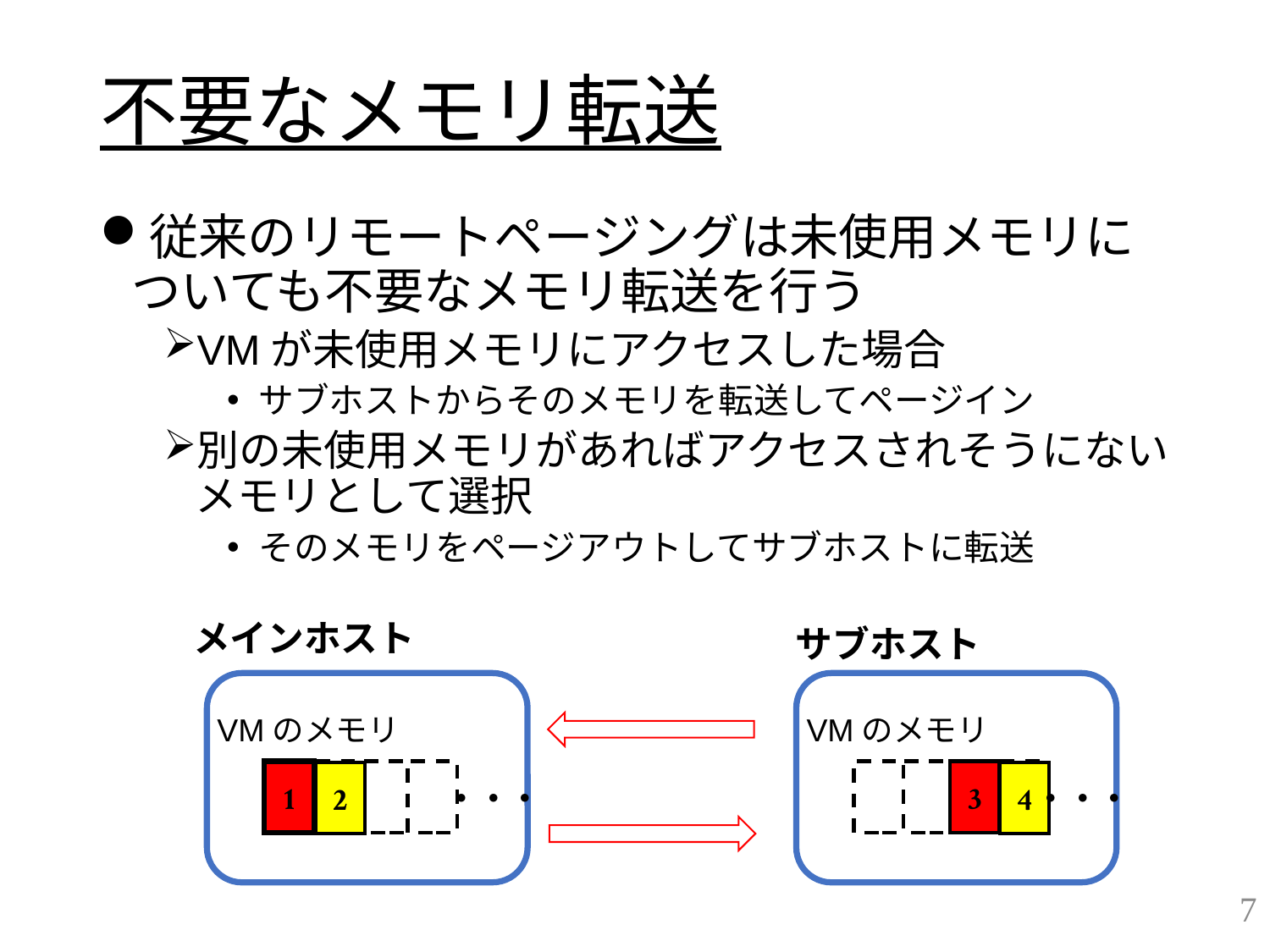

# 不要なメモリ転送
従来のリモートページングは未使用メモリについても不要なメモリ転送を行う
VMが未使用メモリにアクセスした場合
サブホストからそのメモリを転送してページイン
別の未使用メモリがあればアクセスされそうにないメモリとして選択
そのメモリをページアウトしてサブホストに転送
メインホスト
サブホスト

VMのメモリ

3

VMのメモリ

1

2
4
・・・
・・・

7